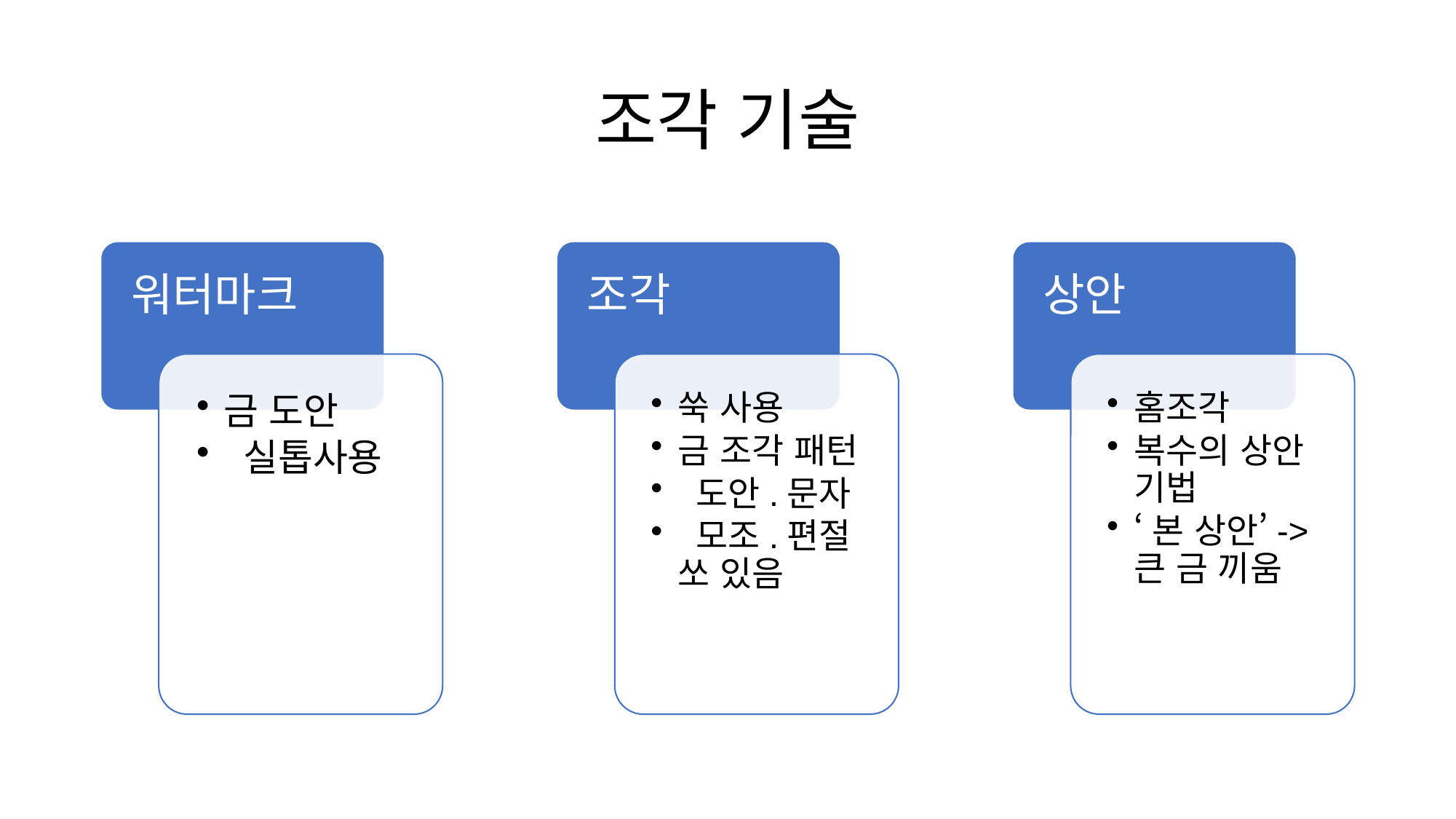

# 조각 기술
워터마크
금 도안
 실톱사용

조각
쑥 사용
금 조각 패턴
 도안.문자
 모조.편절 쏘 있음

상안
홈조각
복수의 상안 기법
‘본 상안’-> 큰 금 끼움